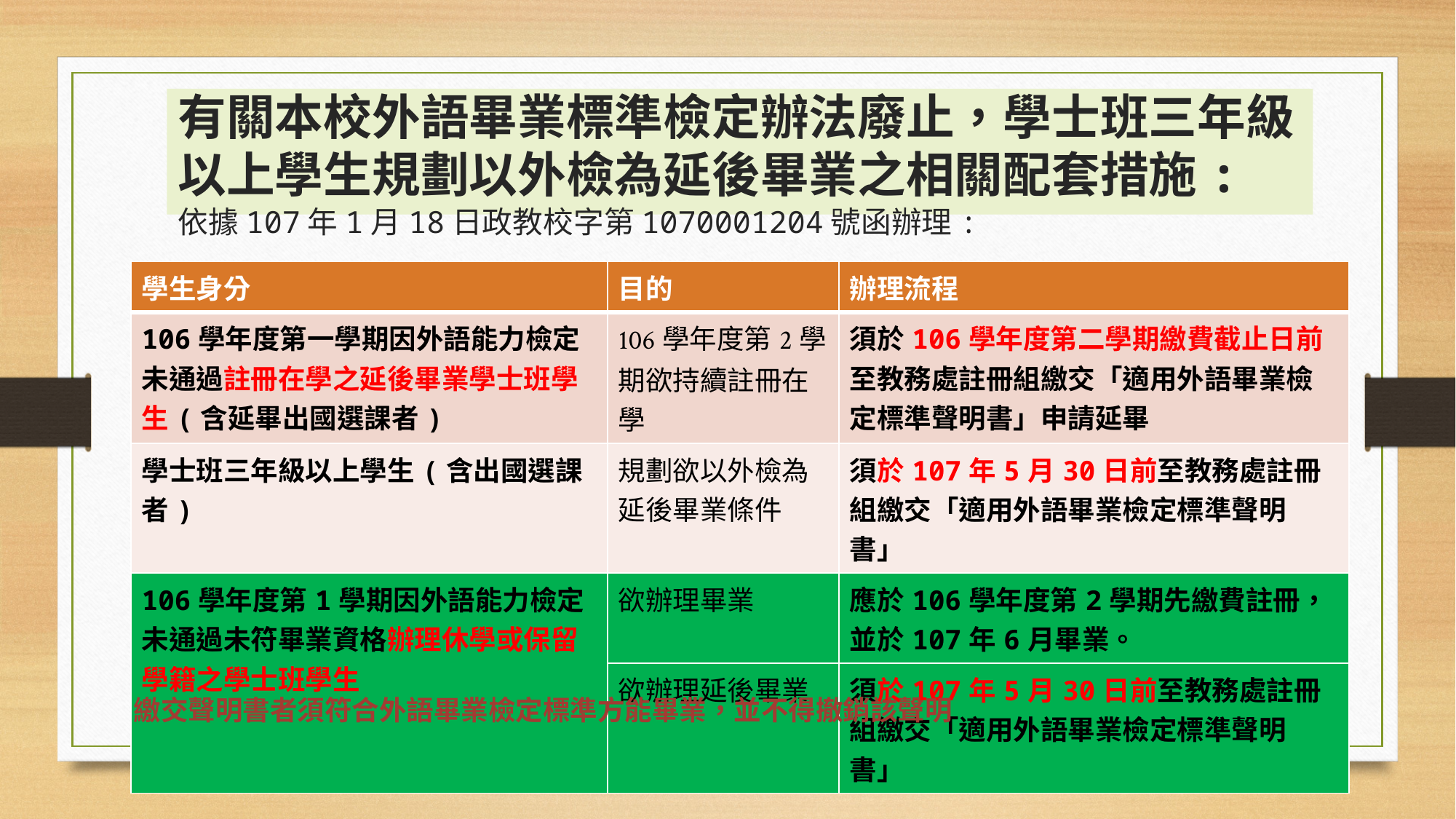

# 有關本校外語畢業標準檢定辦法廢止，學士班三年級以上學生規劃以外檢為延後畢業之相關配套措施: 依據107年1月18日政教校字第1070001204號函辦理:
| 學生身分 | 目的 | 辦理流程 |
| --- | --- | --- |
| 106學年度第一學期因外語能力檢定未通過註冊在學之延後畢業學士班學生(含延畢出國選課者) | 106學年度第2學期欲持續註冊在學 | 須於106學年度第二學期繳費截止日前至教務處註冊組繳交「適用外語畢業檢定標準聲明書」申請延畢 |
| 學士班三年級以上學生(含出國選課者) | 規劃欲以外檢為延後畢業條件 | 須於107年5月30日前至教務處註冊組繳交「適用外語畢業檢定標準聲明書」 |
| 106學年度第1學期因外語能力檢定未通過未符畢業資格辦理休學或保留學籍之學士班學生 | 欲辦理畢業 | 應於106學年度第2學期先繳費註冊，並於107年6月畢業。 |
|  | 欲辦理延後畢業 | 須於107年5月30日前至教務處註冊組繳交「適用外語畢業檢定標準聲明書」 |
繳交聲明書者須符合外語畢業檢定標準方能畢業，並不得撤銷該聲明